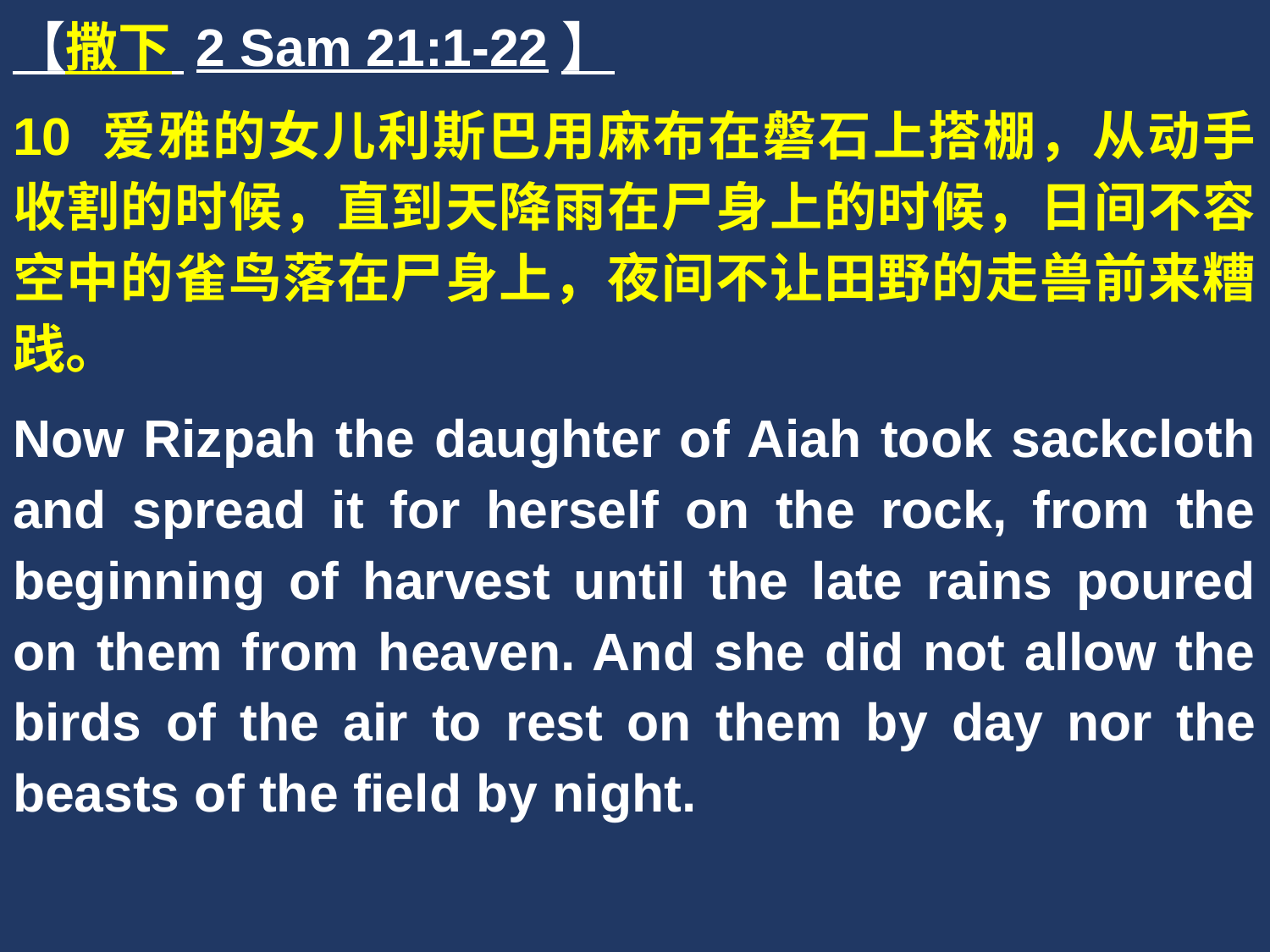

【撒下 2 Sam 21:1-22】
10 爱雅的女儿利斯巴用麻布在磐石上搭棚，从动手收割的时候，直到天降雨在尸身上的时候，日间不容空中的雀鸟落在尸身上，夜间不让田野的走兽前来糟践。
Now Rizpah the daughter of Aiah took sackcloth and spread it for herself on the rock, from the beginning of harvest until the late rains poured on them from heaven. And she did not allow the birds of the air to rest on them by day nor the beasts of the field by night.